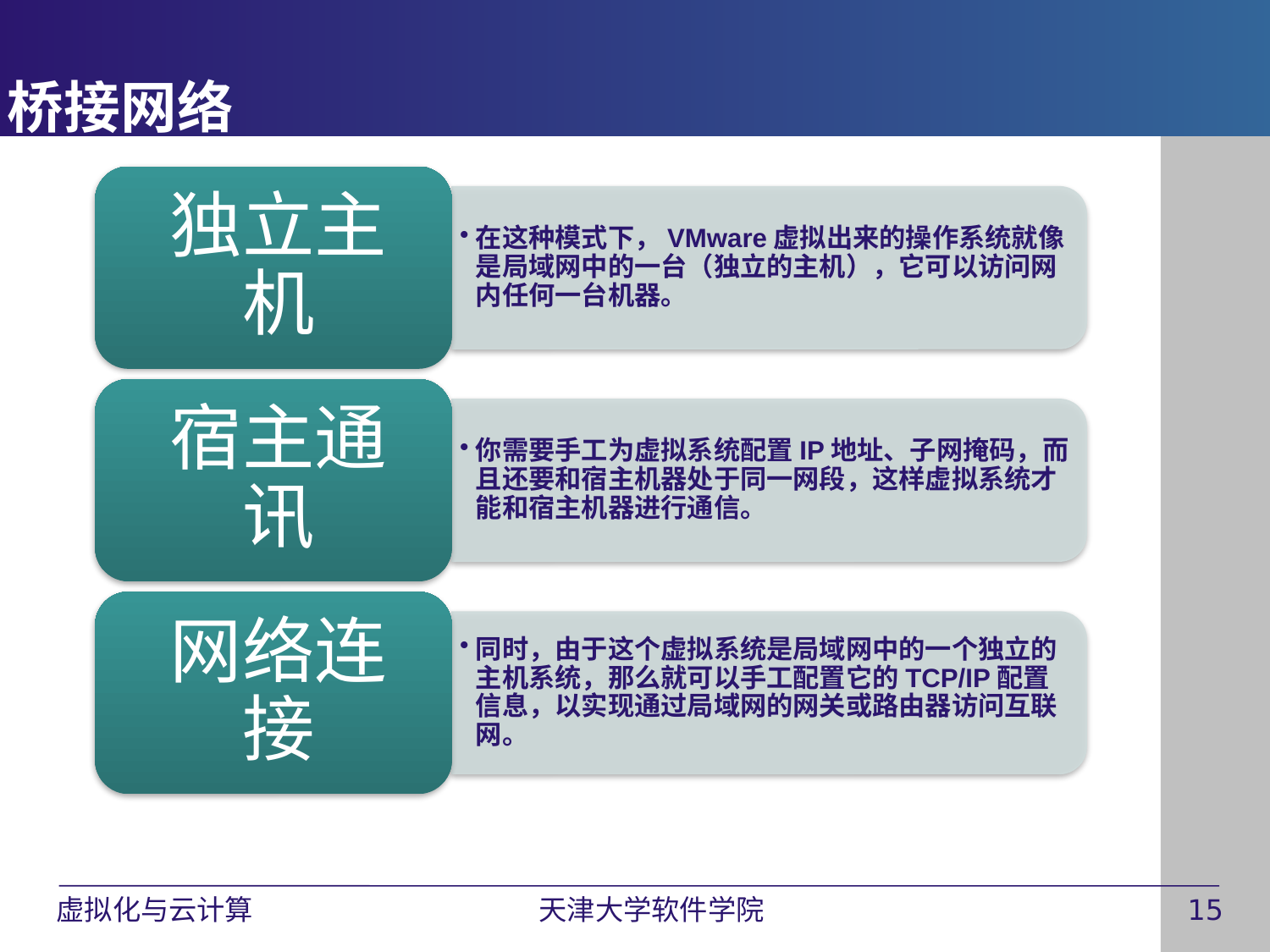

# 桥接网络
在这种模式下，VMware虚拟出来的操作系统就像是局域网中的一台（独立的主机），它可以访问网内任何一台机器。
独立主机
你需要手工为虚拟系统配置IP地址、子网掩码，而且还要和宿主机器处于同一网段，这样虚拟系统才能和宿主机器进行通信。
宿主通讯
同时，由于这个虚拟系统是局域网中的一个独立的主机系统，那么就可以手工配置它的TCP/IP配置信息，以实现通过局域网的网关或路由器访问互联网。
网络连接